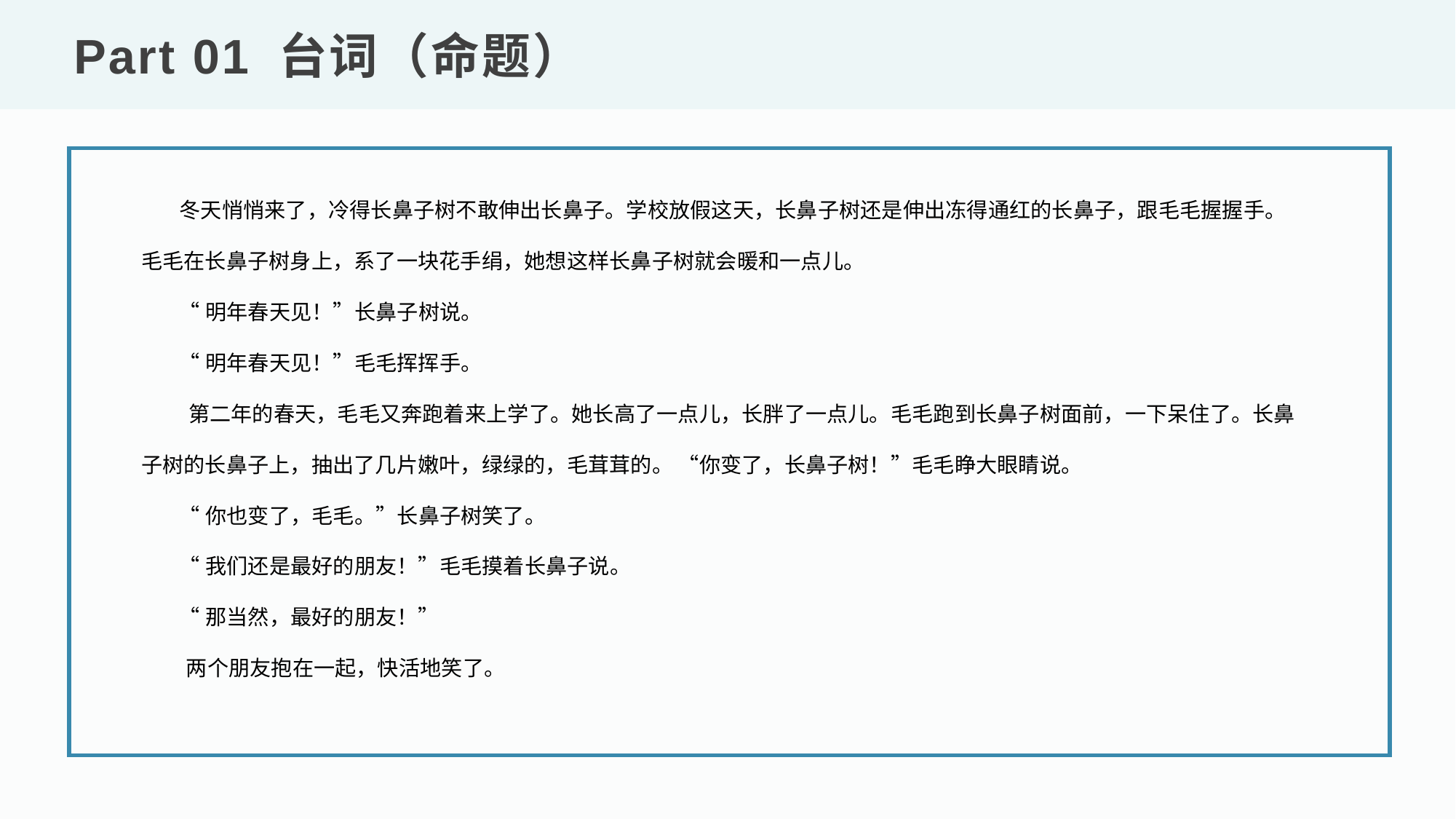

Part 01 台词（命题）

       冬天悄悄来了，冷得长鼻子树不敢伸出长鼻子。学校放假这天，长鼻子树还是伸出冻得通红的长鼻子，跟毛毛握握手。毛毛在长鼻子树身上，系了一块花手绢，她想这样长鼻子树就会暖和一点儿。
        “明年春天见！”长鼻子树说。
        “明年春天见！”毛毛挥挥手。
　　 第二年的春天，毛毛又奔跑着来上学了。她长高了一点儿，长胖了一点儿。毛毛跑到长鼻子树面前，一下呆住了。长鼻子树的长鼻子上，抽出了几片嫩叶，绿绿的，毛茸茸的。 “你变了，长鼻子树！”毛毛睁大眼睛说。
        “你也变了，毛毛。”长鼻子树笑了。
        “我们还是最好的朋友！”毛毛摸着长鼻子说。
        “那当然，最好的朋友！”
　     两个朋友抱在一起，快活地笑了。